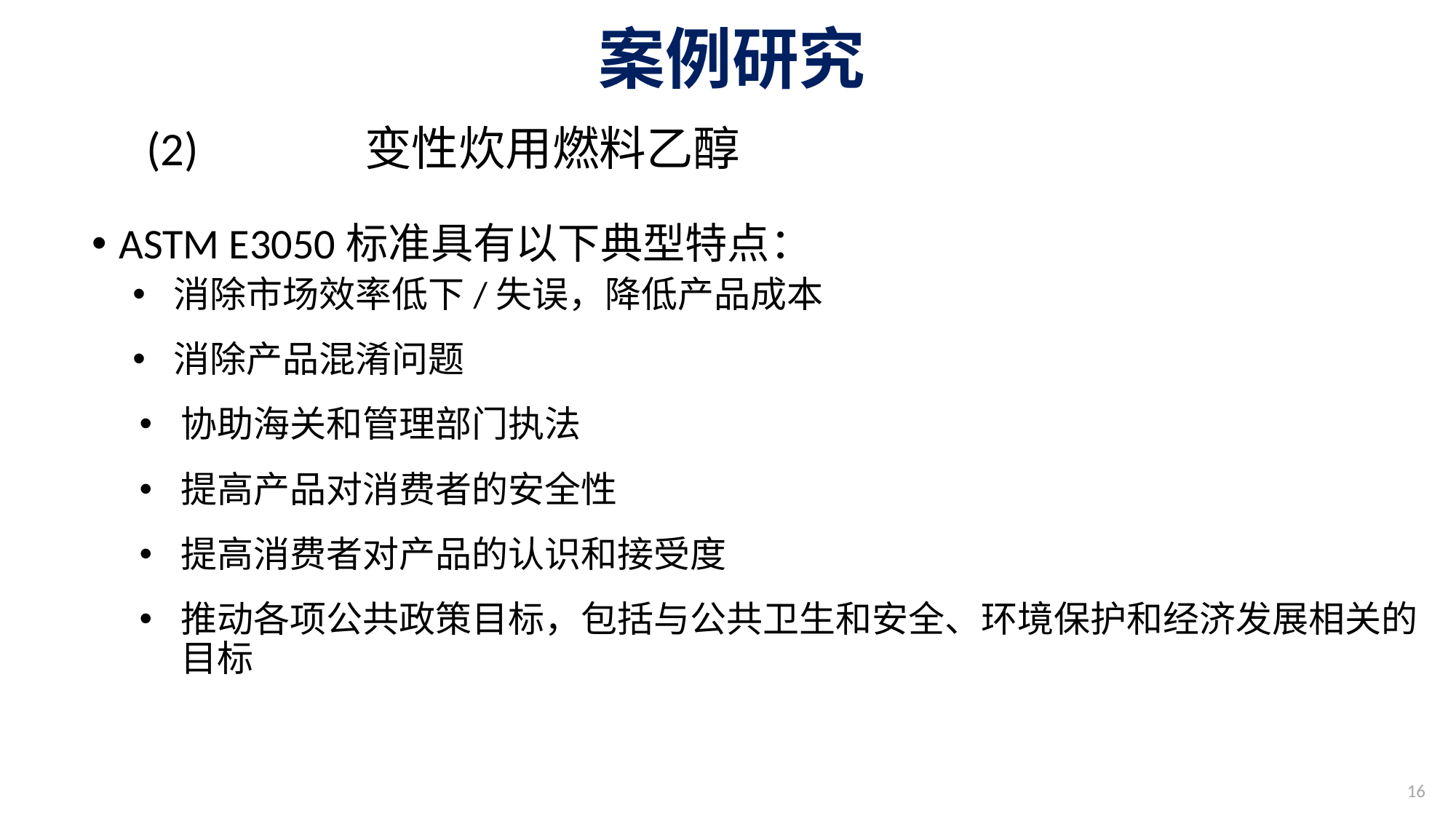

# 案例研究
(2)		变性炊用燃料乙醇

ASTM E3050标准具有以下典型特点：
消除市场效率低下/失误，降低产品成本
消除产品混淆问题
协助海关和管理部门执法
提高产品对消费者的安全性
提高消费者对产品的认识和接受度
推动各项公共政策目标，包括与公共卫生和安全、环境保护和经济发展相关的目标
16